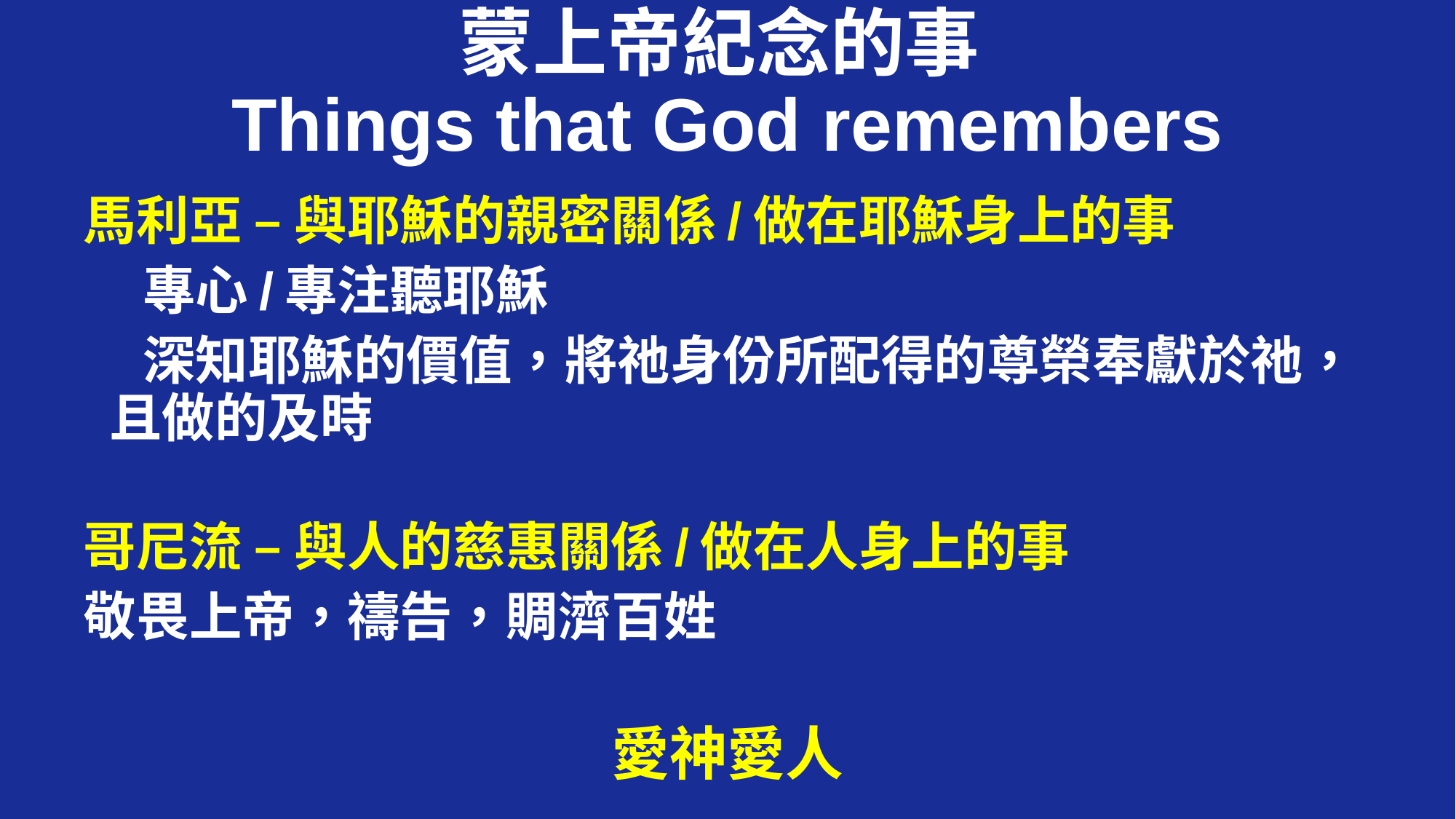

# 蒙上帝紀念的事 Things that God remembers
馬利亞 – 與耶穌的親密關係/做在耶穌身上的事
    專心/專注聽耶穌
    深知耶穌的價值，將祂身份所配得的尊榮奉獻於祂，且做的及時

哥尼流 – 與人的慈惠關係/做在人身上的事
敬畏上帝，禱告，賙濟百姓

愛神愛人